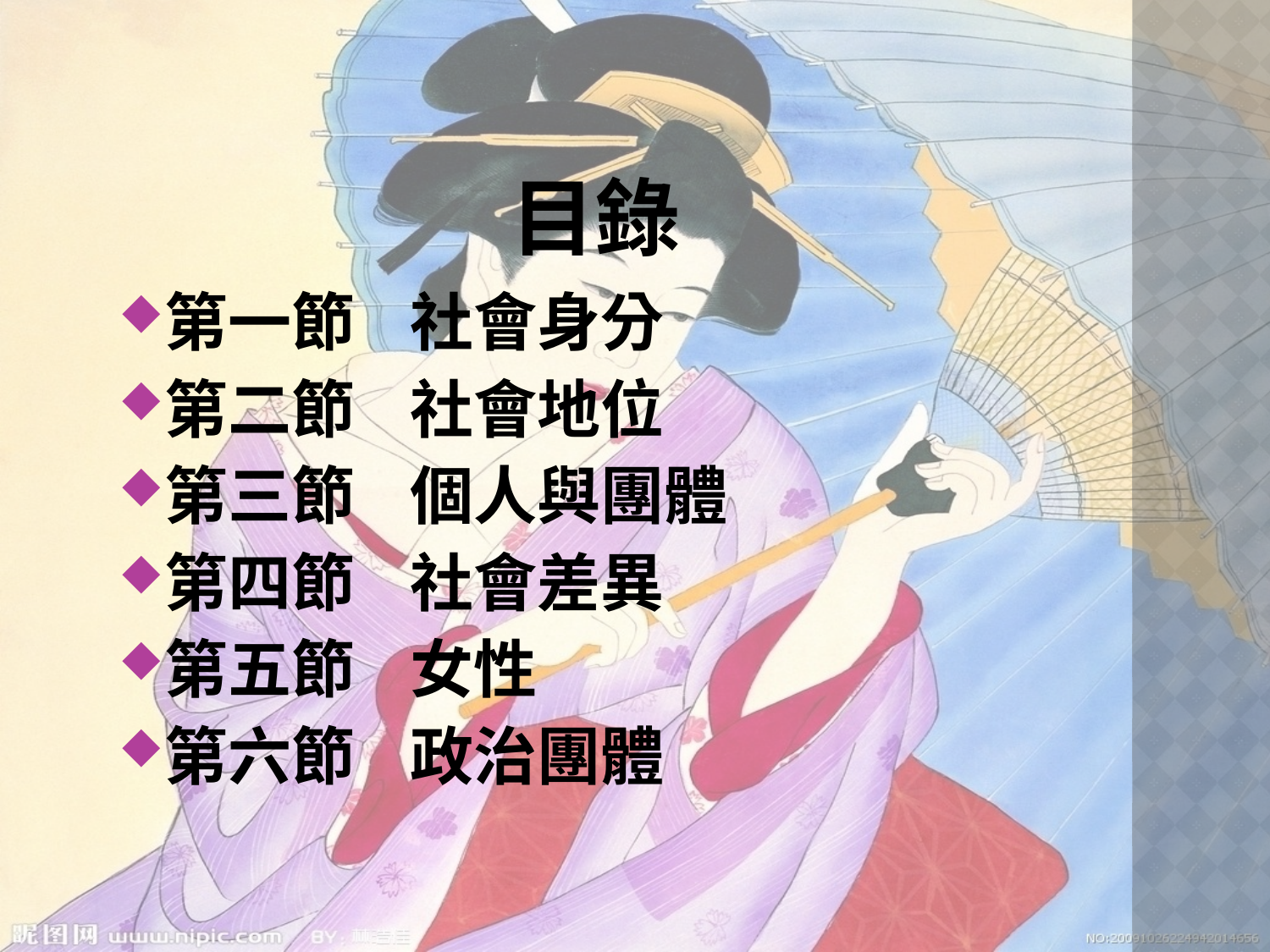

# 目錄
第一節	社會身分
第二節	社會地位
第三節	個人與團體
第四節	社會差異
第五節	女性
第六節	政治團體